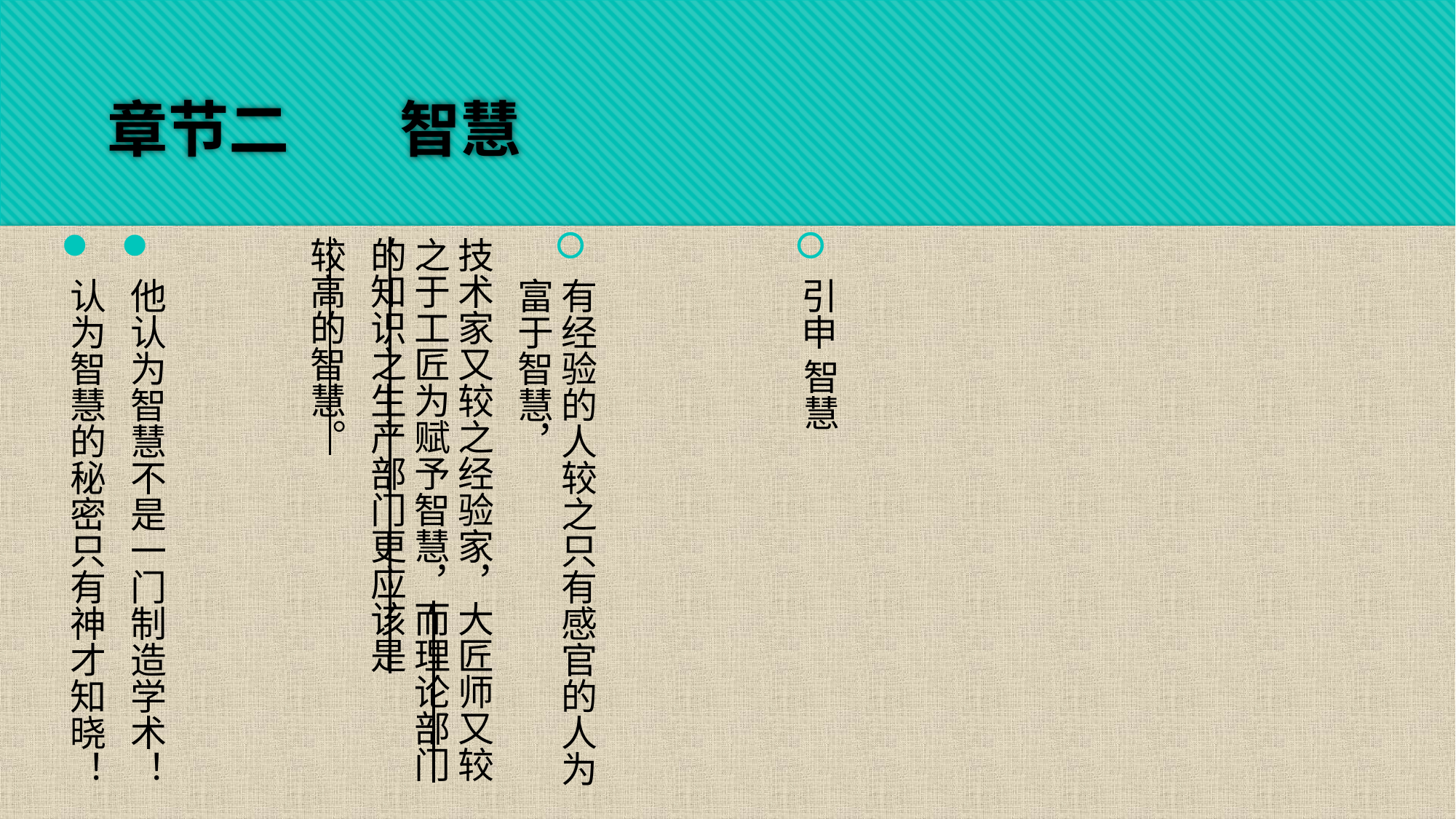

# 章节二        智慧
引申 智慧

有经验的人较之只有感官的人为富于智慧，
技术家又较之经验家，大匠师又较之于工匠为赋予智慧，而理论部门的知识之生产部门更应该是
较高的智慧。

他认为智慧不是一门制造学术！
认为智慧的秘密只有神才知晓！